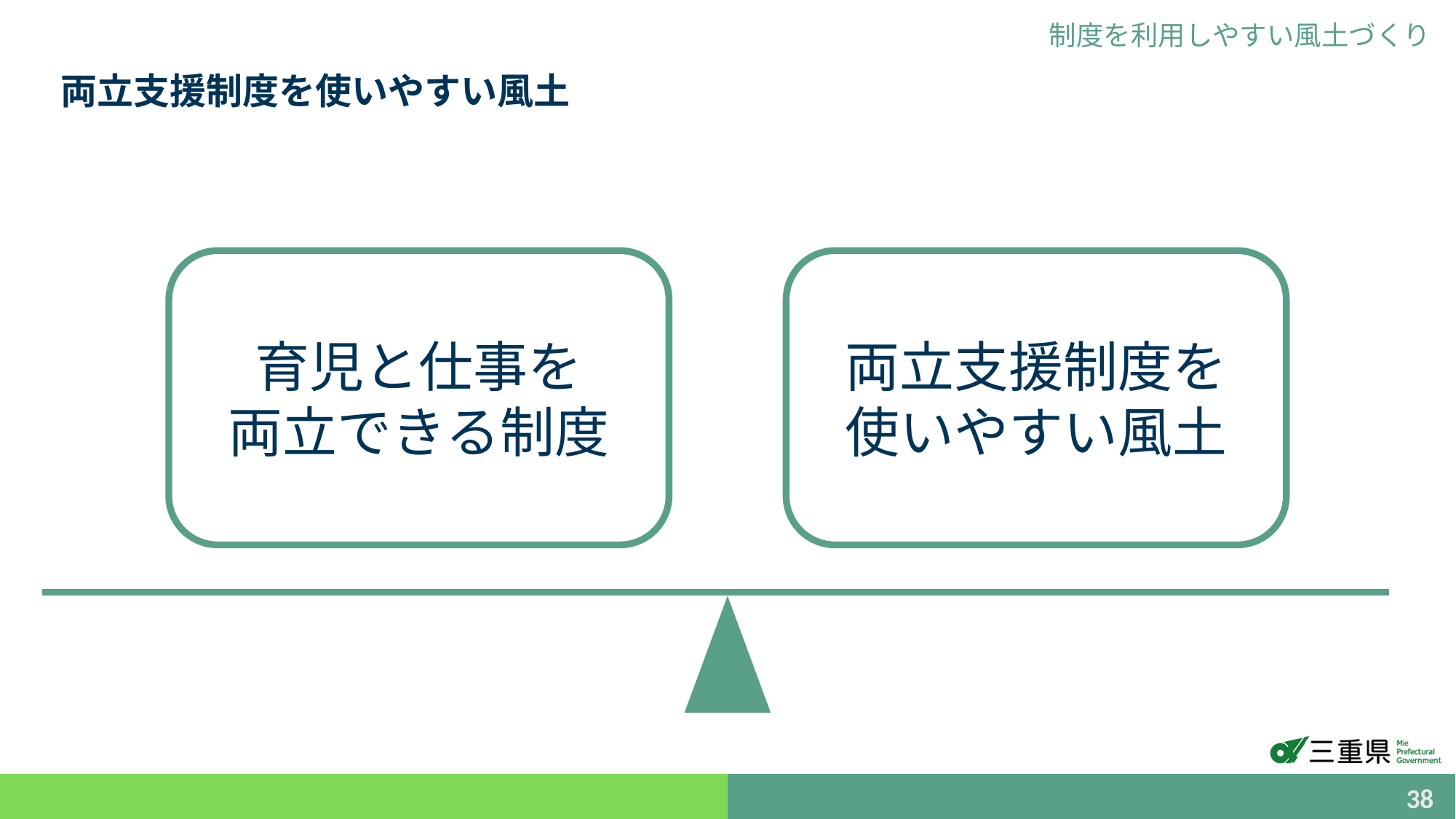

制度を利用しやすい風土づくり
両立支援制度を使いやすい風土
両立支援制度を
使いやすい風土
育児と仕事を
両立できる制度